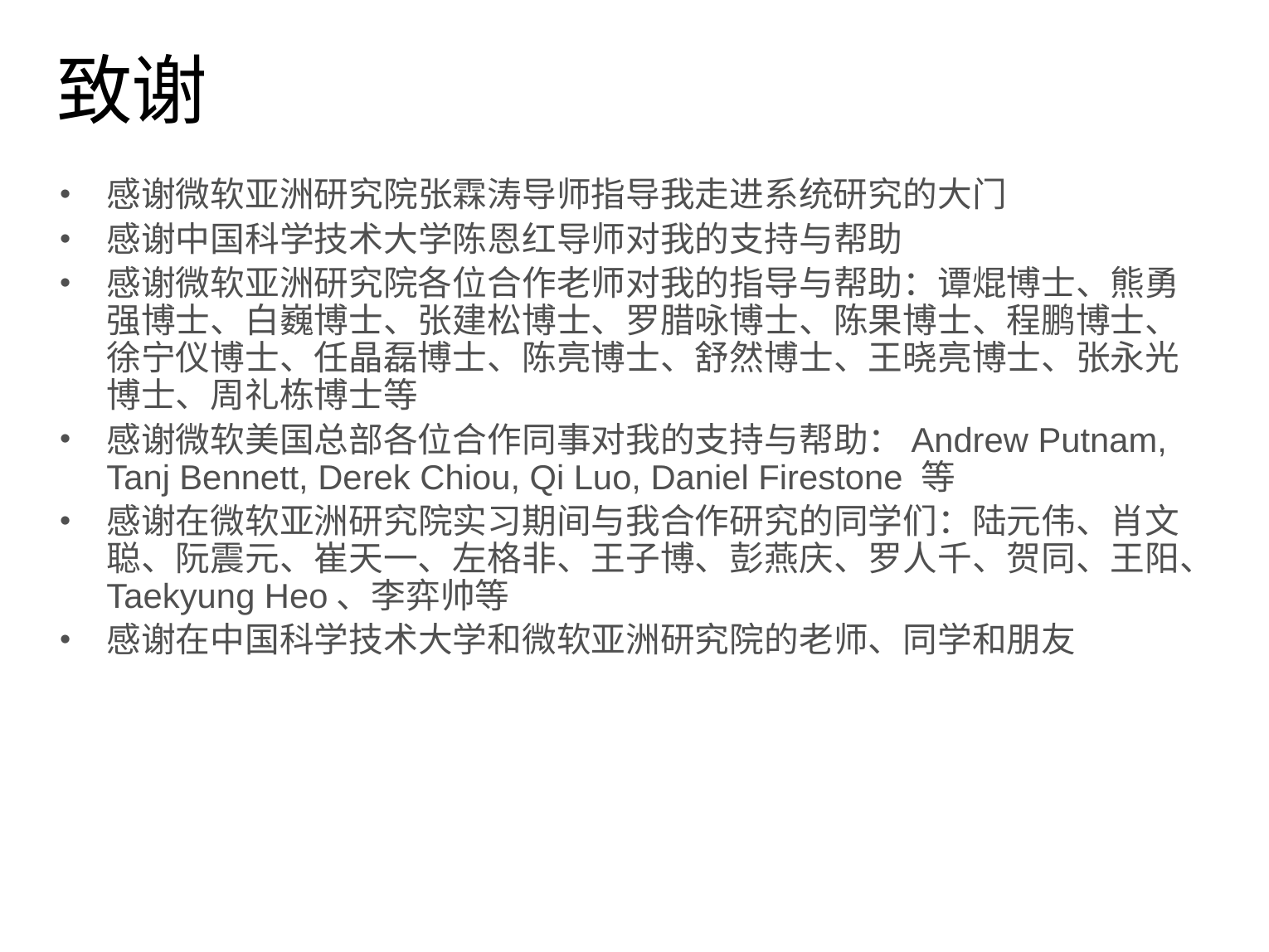

# 致谢
感谢微软亚洲研究院张霖涛导师指导我走进系统研究的大门
感谢中国科学技术大学陈恩红导师对我的支持与帮助
感谢微软亚洲研究院各位合作老师对我的指导与帮助：谭焜博士、熊勇强博士、白巍博士、张建松博士、罗腊咏博士、陈果博士、程鹏博士、徐宁仪博士、任晶磊博士、陈亮博士、舒然博士、王晓亮博士、张永光博士、周礼栋博士等
感谢微软美国总部各位合作同事对我的支持与帮助：Andrew Putnam, Tanj Bennett, Derek Chiou, Qi Luo, Daniel Firestone 等
感谢在微软亚洲研究院实习期间与我合作研究的同学们：陆元伟、肖文聪、阮震元、崔天一、左格非、王子博、彭燕庆、罗人千、贺同、王阳、Taekyung Heo、李弈帅等
感谢在中国科学技术大学和微软亚洲研究院的老师、同学和朋友